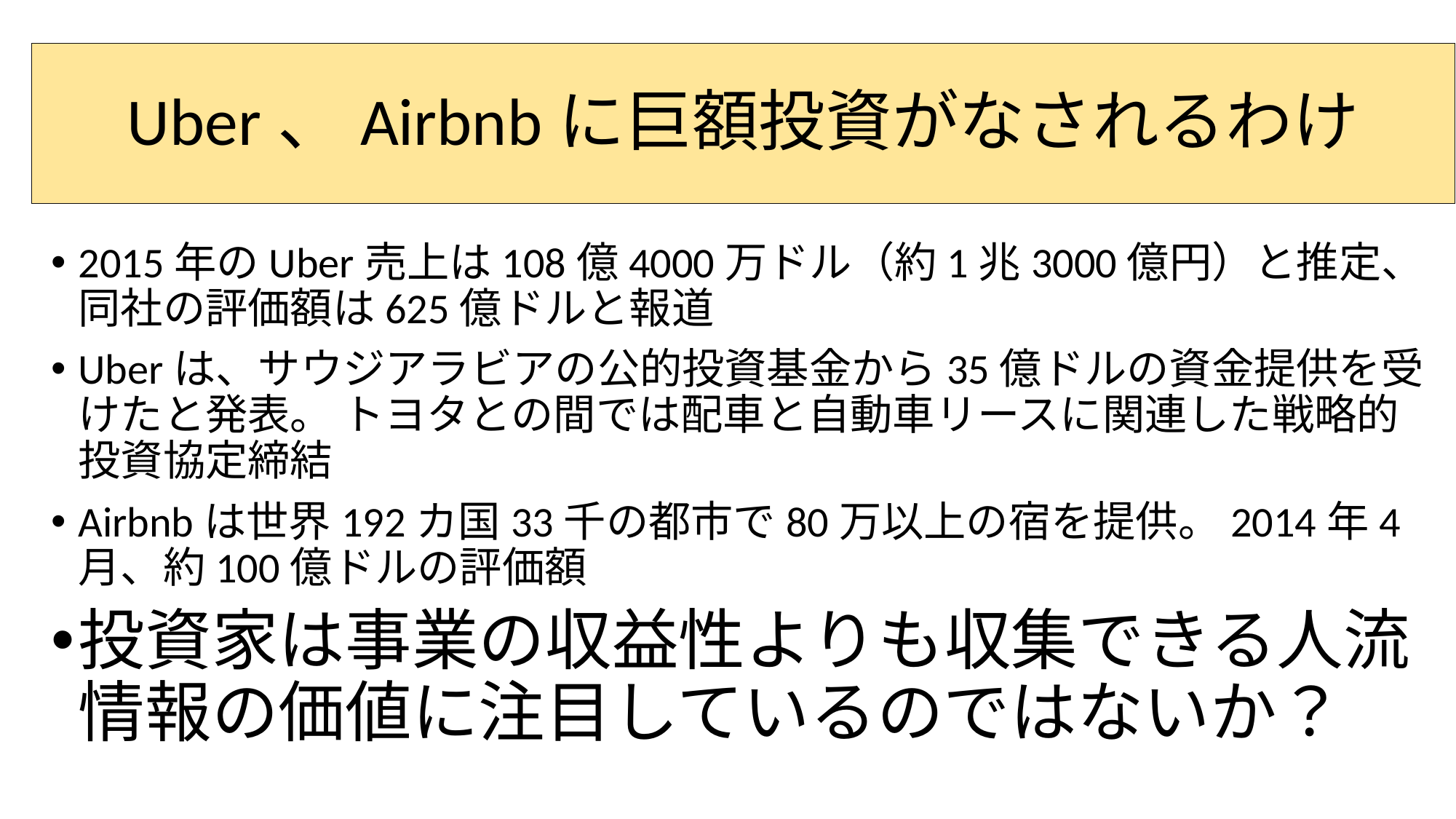

# Uber、Airbnbに巨額投資がなされるわけ
2015年のUber売上は108億4000万ドル（約1兆3000億円）と推定、同社の評価額は625億ドルと報道
Uberは、サウジアラビアの公的投資基金から35億ドルの資金提供を受けたと発表。 トヨタとの間では配車と自動車リースに関連した戦略的投資協定締結
Airbnbは世界192カ国33千の都市で80万以上の宿を提供。2014年4月、約100億ドルの評価額
投資家は事業の収益性よりも収集できる人流情報の価値に注目しているのではないか？